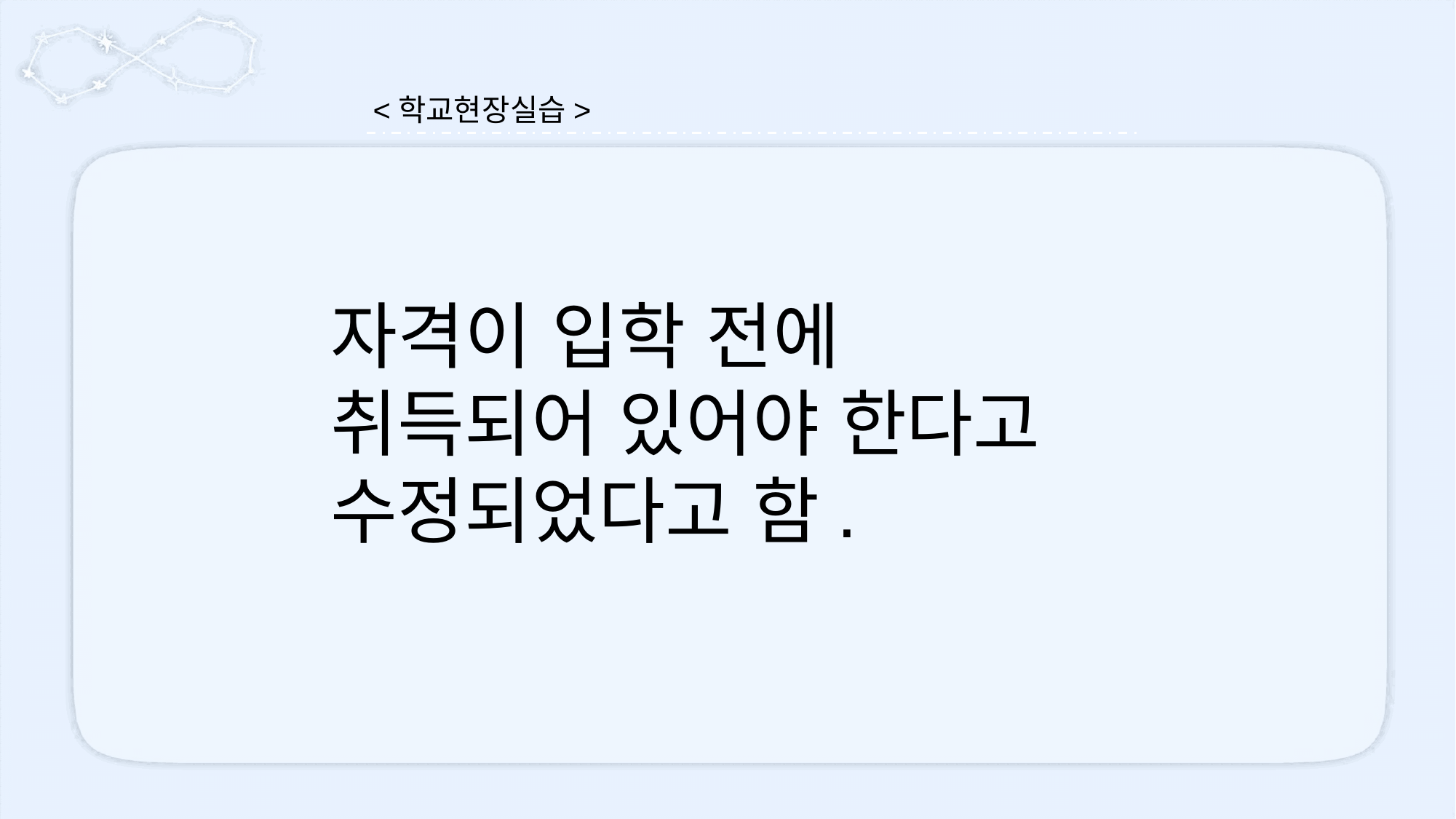

<학교현장실습>

자격이 입학 전에
취득되어 있어야 한다고
수정되었다고 함.